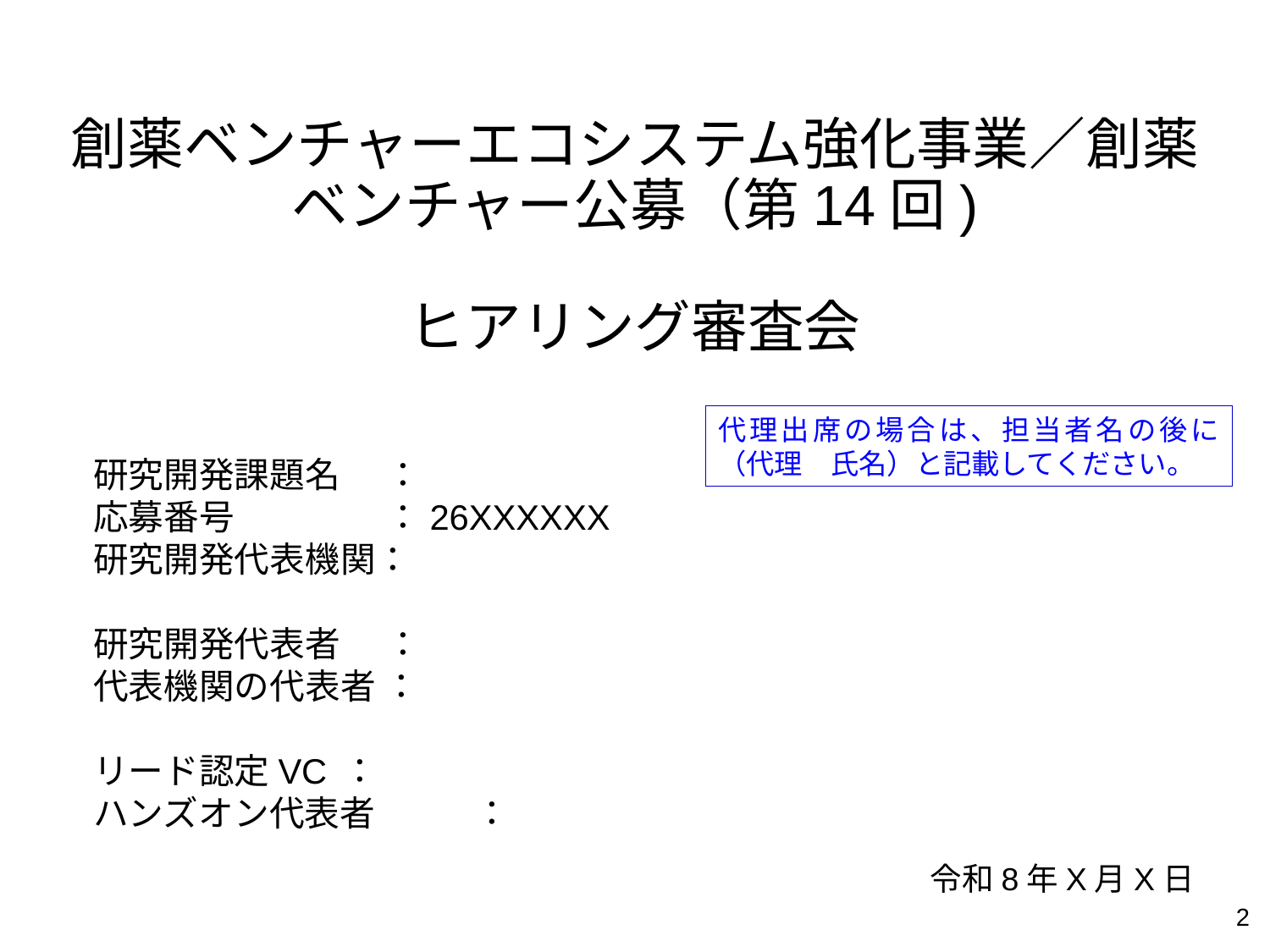

# 創薬ベンチャーエコシステム強化事業／創薬ベンチャー公募（第14回) ヒアリング審査会
代理出席の場合は、担当者名の後に（代理　氏名）と記載してください。
研究開発課題名	　 ：
応募番号	　 ：26XXXXXX
研究開発代表機関：

研究開発代表者	　 ：
代表機関の代表者 ：

リード認定VC	：
ハンズオン代表者	：
令和8年X月X日
2